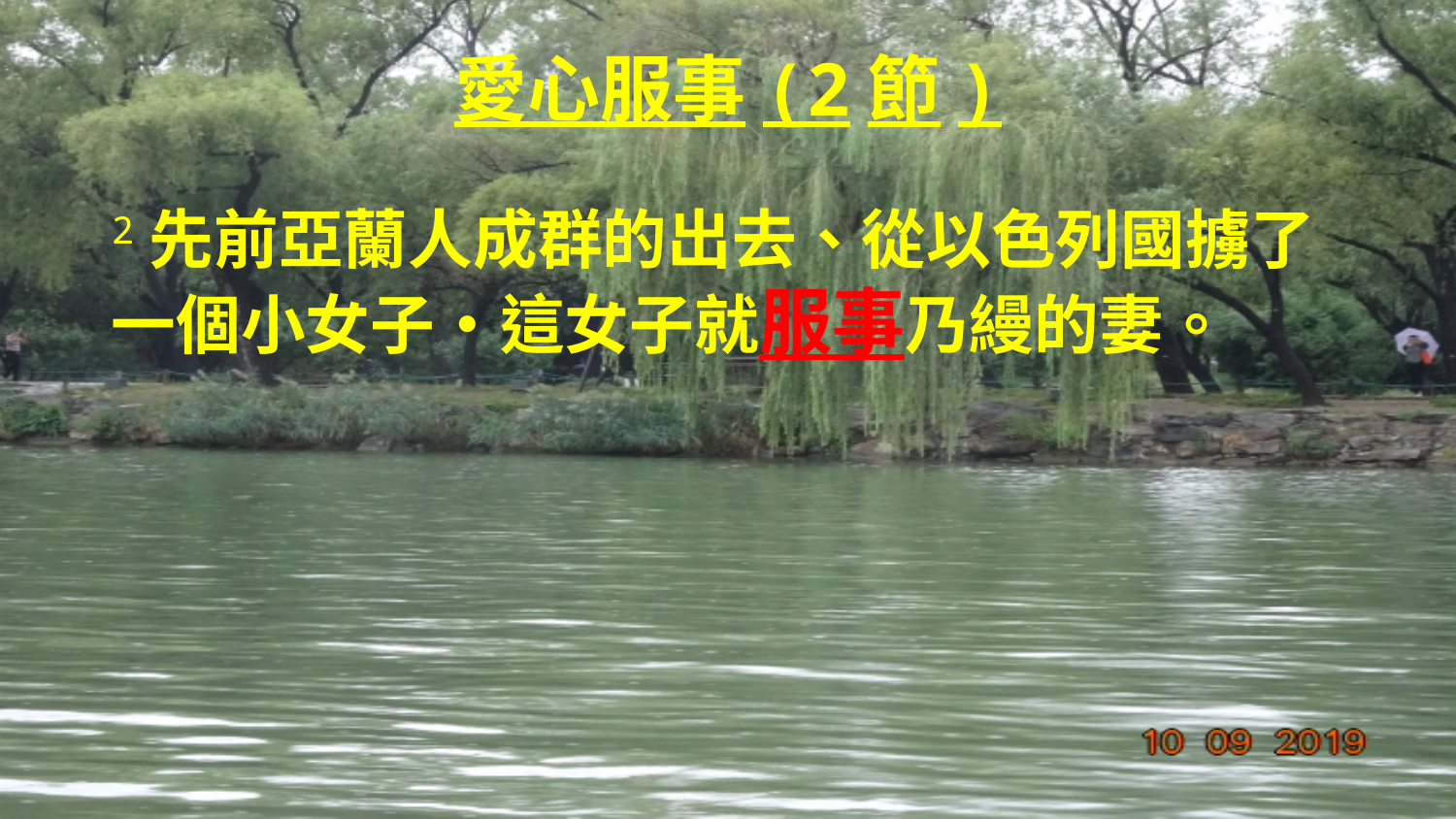

愛心服事(2節)

2先前亞蘭人成群的出去、從以色列國擄了一個小女子‧這女子就服事乃縵的妻。